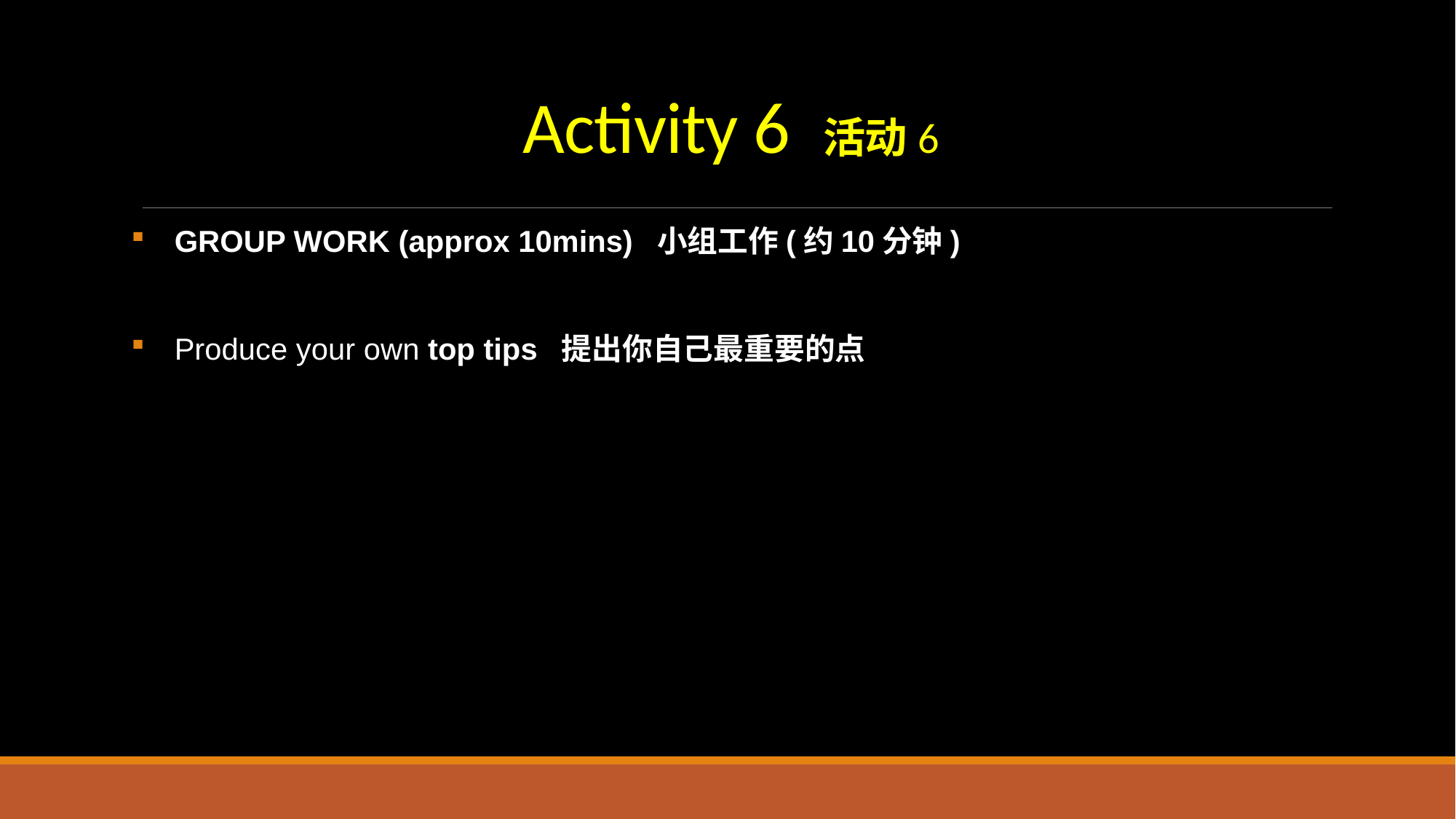

# Activity 6 活动6
GROUP WORK (approx 10mins)  小组工作(约10分钟)

Produce your own top tips  提出你自己最重要的点